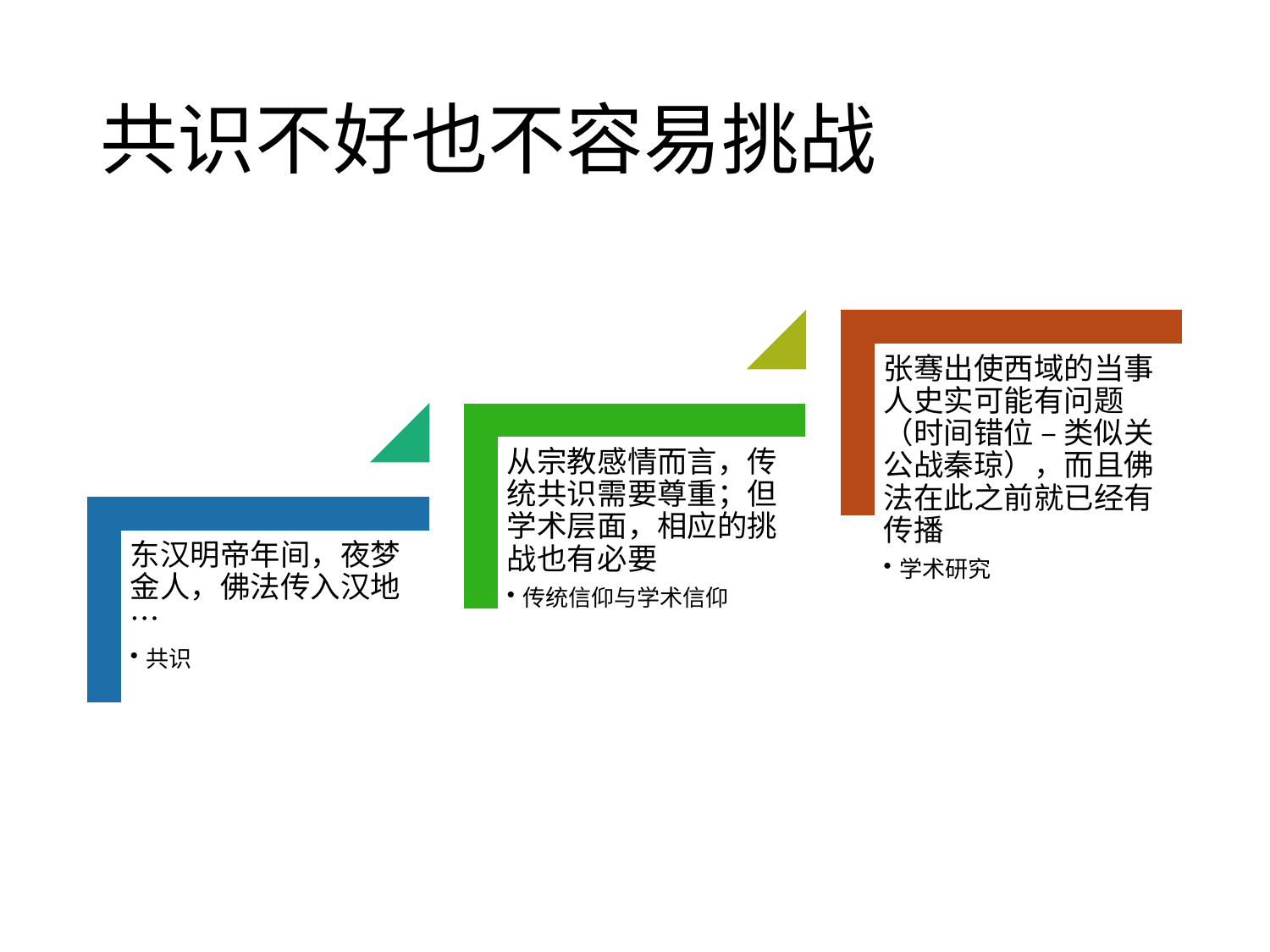

# 共识不好也不容易挑战
东汉明帝年间，夜梦金人，佛法传入汉地 …
共识
从宗教感情而言，传统共识需要尊重；但学术层面，相应的挑战也有必要
传统信仰与学术信仰
张骞出使西域的当事人史实可能有问题（时间错位 – 类似关公战秦琼），而且佛法在此之前就已经有传播
学术研究